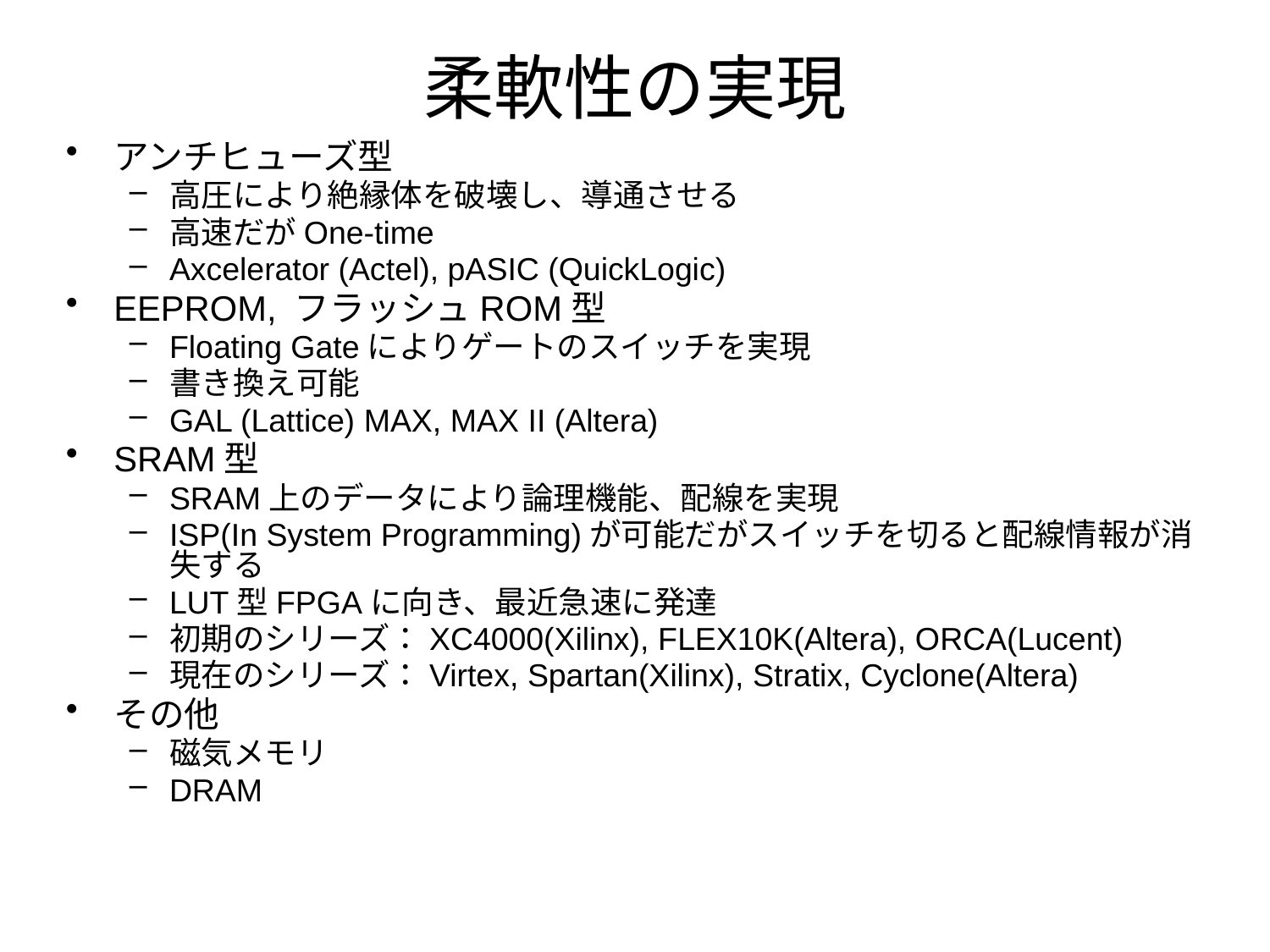

# 柔軟性の実現
アンチヒューズ型
高圧により絶縁体を破壊し、導通させる
高速だがOne-time
Axcelerator (Actel), pASIC (QuickLogic)
EEPROM, フラッシュROM型
Floating Gateによりゲートのスイッチを実現
書き換え可能
GAL (Lattice) MAX, MAX II (Altera)
SRAM型
SRAM上のデータにより論理機能、配線を実現
ISP(In System Programming)が可能だがスイッチを切ると配線情報が消失する
LUT型FPGAに向き、最近急速に発達
初期のシリーズ：XC4000(Xilinx), FLEX10K(Altera), ORCA(Lucent)
現在のシリーズ：Virtex, Spartan(Xilinx), Stratix, Cyclone(Altera)
その他
磁気メモリ
DRAM